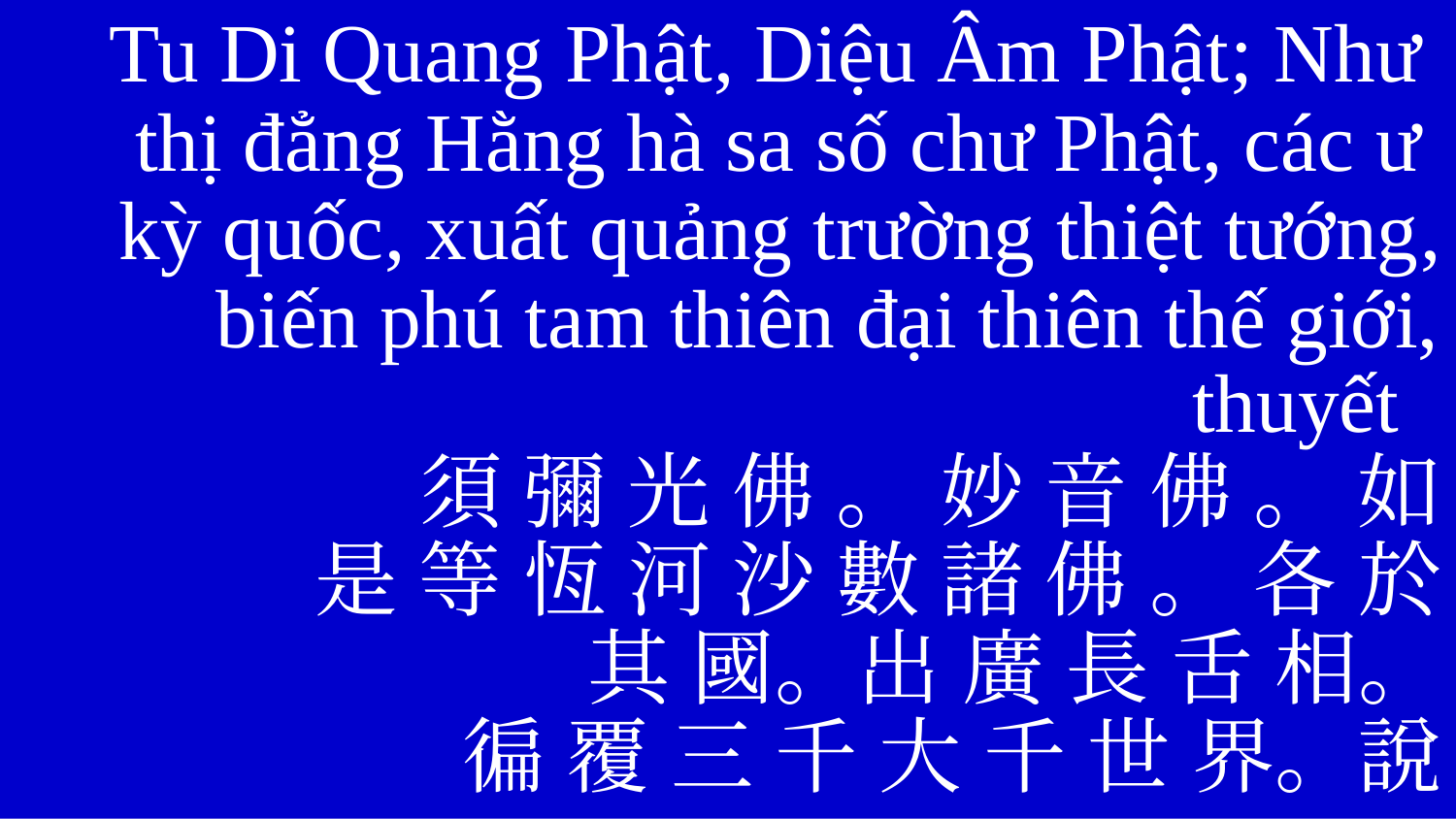

Tu Di Quang Phật, Diệu Âm Phật; Như
thị đẳng Hằng hà sa số chư Phật, các ư
kỳ quốc, xuất quảng trường thiệt tướng,
biến phú tam thiên đại thiên thế giới, thuyết
須 彌 光 佛 。 妙 音 佛 。 如
是 等 恆 河 沙 數 諸 佛 。 各 於
其 國。出 廣 長 舌 相。
徧 覆 三 千 大 千 世 界。說